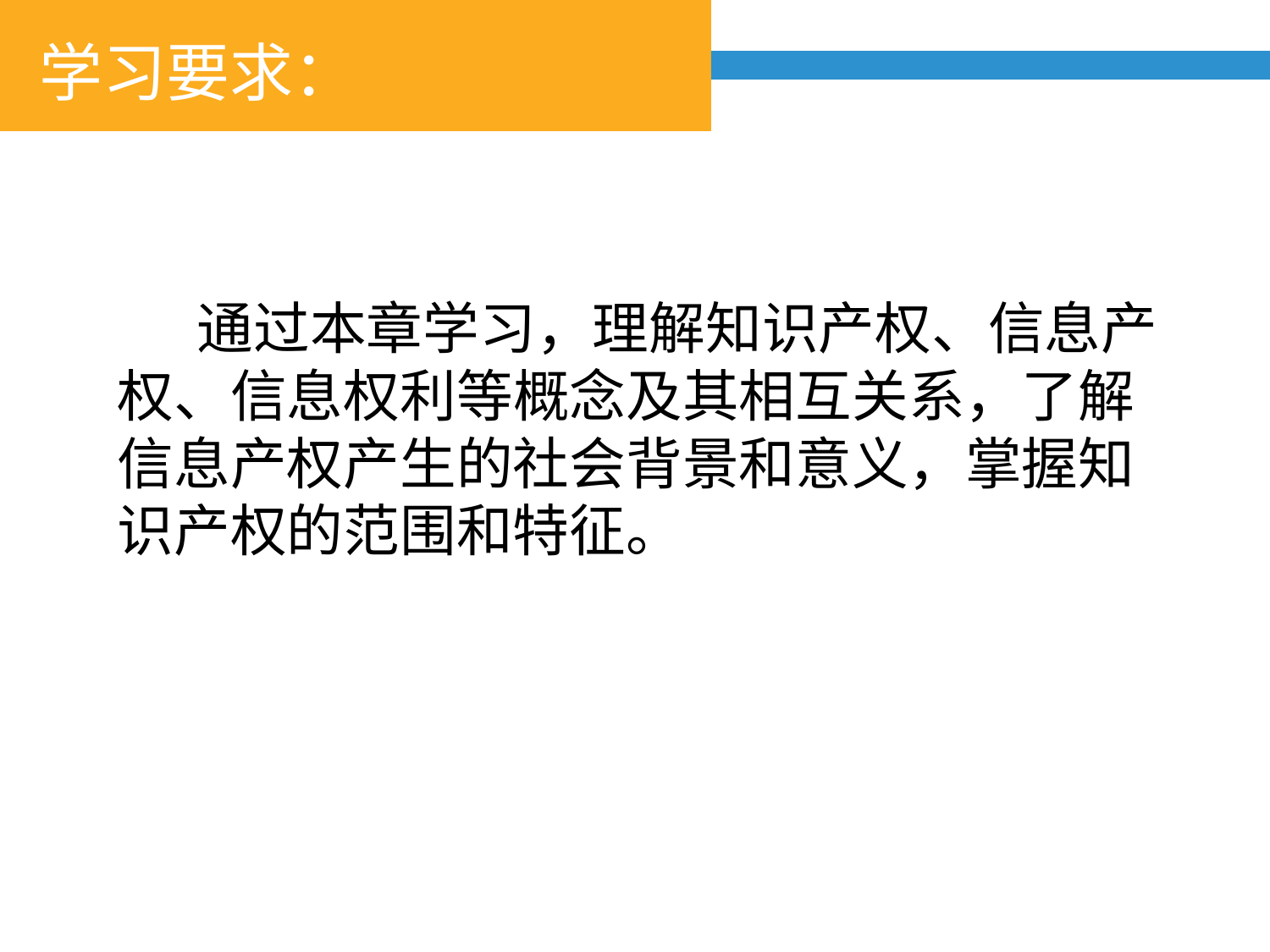

学习要求：
          通过本章学习，理解知识产权、信息产权、信息权利等概念及其相互关系，了解信息产权产生的社会背景和意义，掌握知识产权的范围和特征。